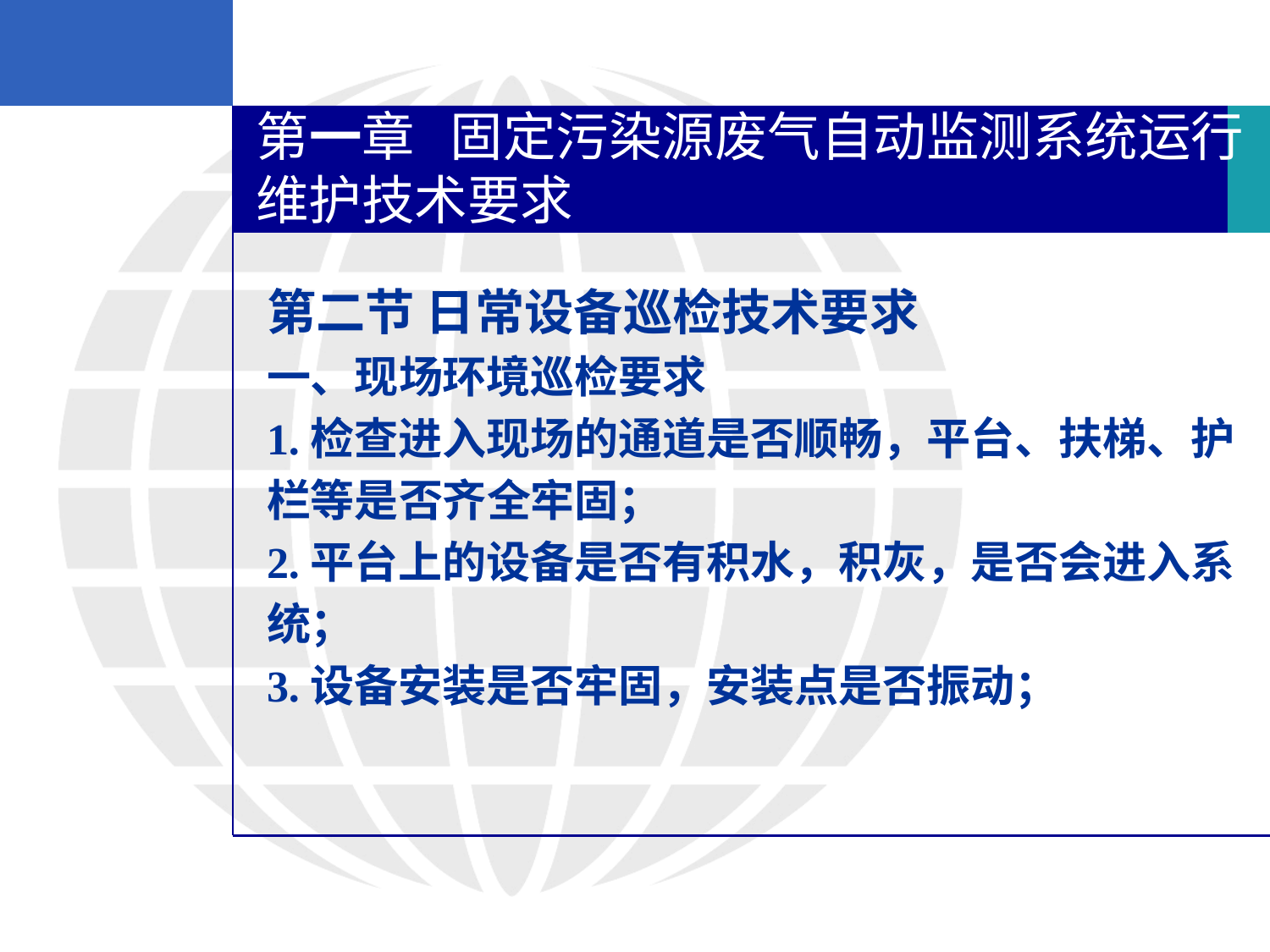

第一章   固定污染源废气自动监测系统运行维护技术要求
第二节 日常设备巡检技术要求
一、现场环境巡检要求
1.检查进入现场的通道是否顺畅，平台、扶梯、护
栏等是否齐全牢固；
2.平台上的设备是否有积水，积灰，是否会进入系
统；
3.设备安装是否牢固，安装点是否振动；